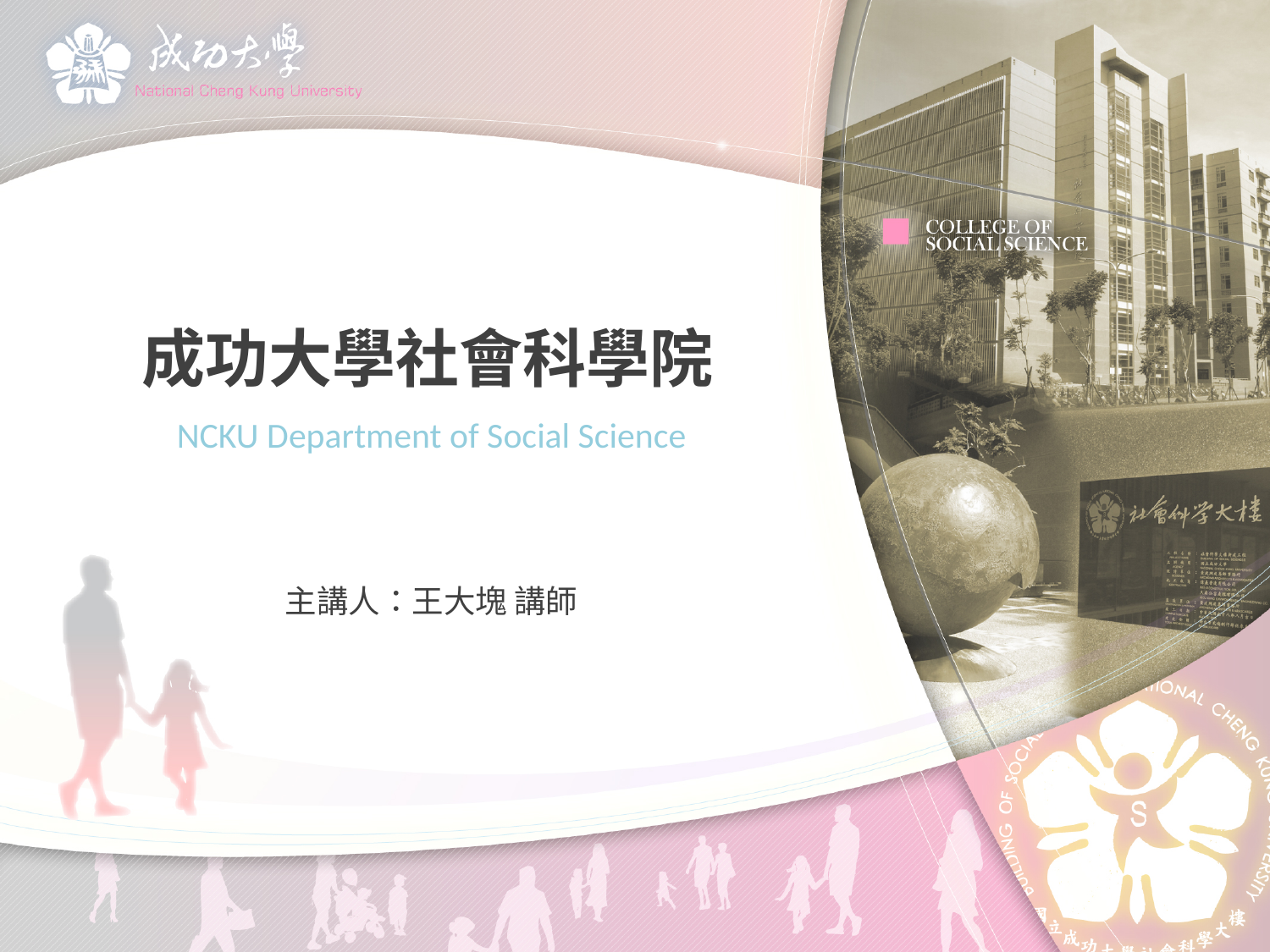

# 成功大學社會科學院
NCKU Department of Social Science
主講人：王大塊 講師